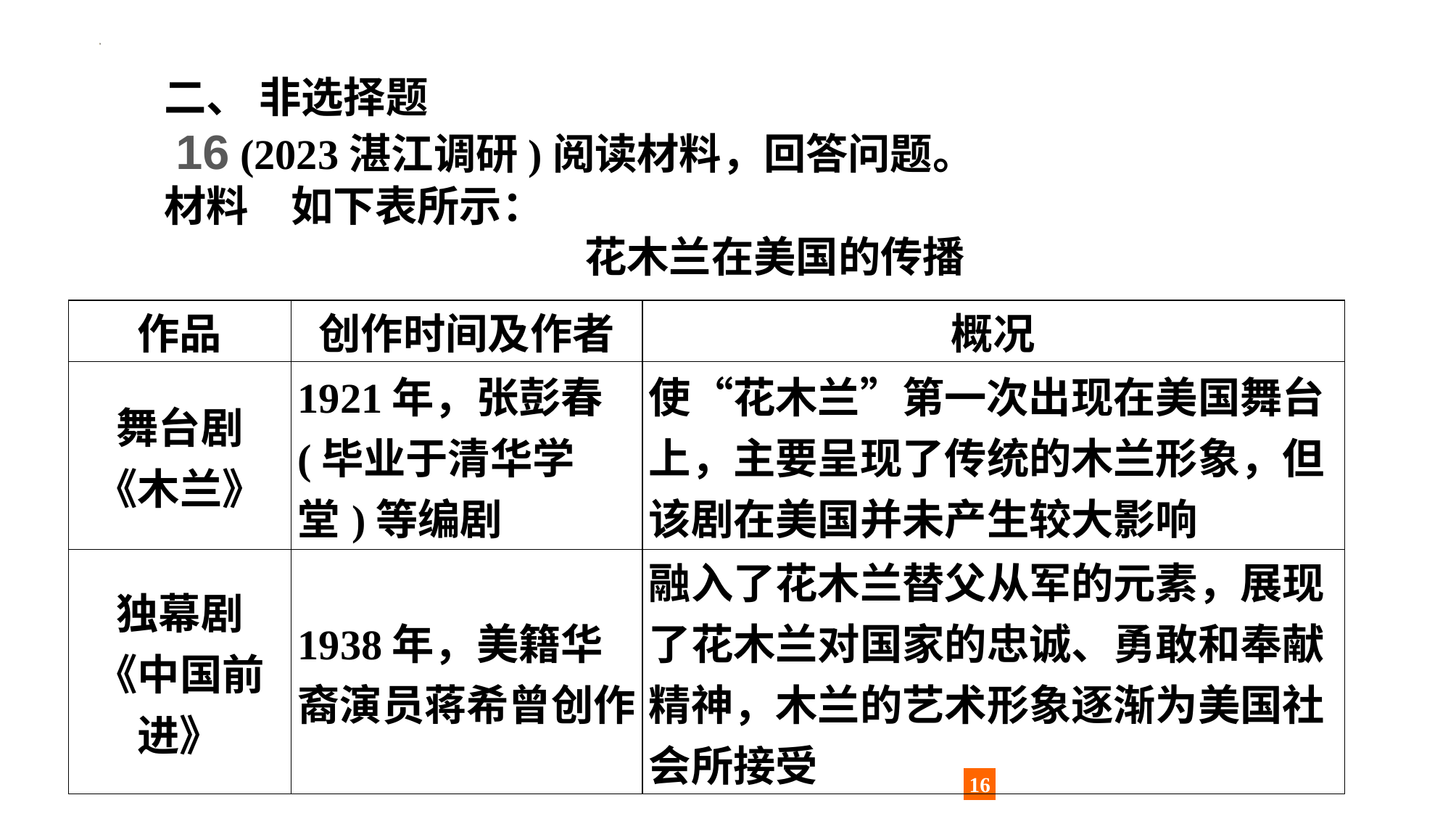

二、 非选择题
16 (2023湛江调研)阅读材料，回答问题。
材料　如下表所示：
花木兰在美国的传播
| 作品 | 创作时间及作者 | 概况 |
| --- | --- | --- |
| 舞台剧 《木兰》 | 1921年，张彭春(毕业于清华学堂)等编剧 | 使“花木兰”第一次出现在美国舞台上，主要呈现了传统的木兰形象，但该剧在美国并未产生较大影响 |
| 独幕剧 《中国前进》 | 1938年，美籍华裔演员蒋希曾创作 | 融入了花木兰替父从军的元素，展现了花木兰对国家的忠诚、勇敢和奉献精神，木兰的艺术形象逐渐为美国社会所接受 |
16